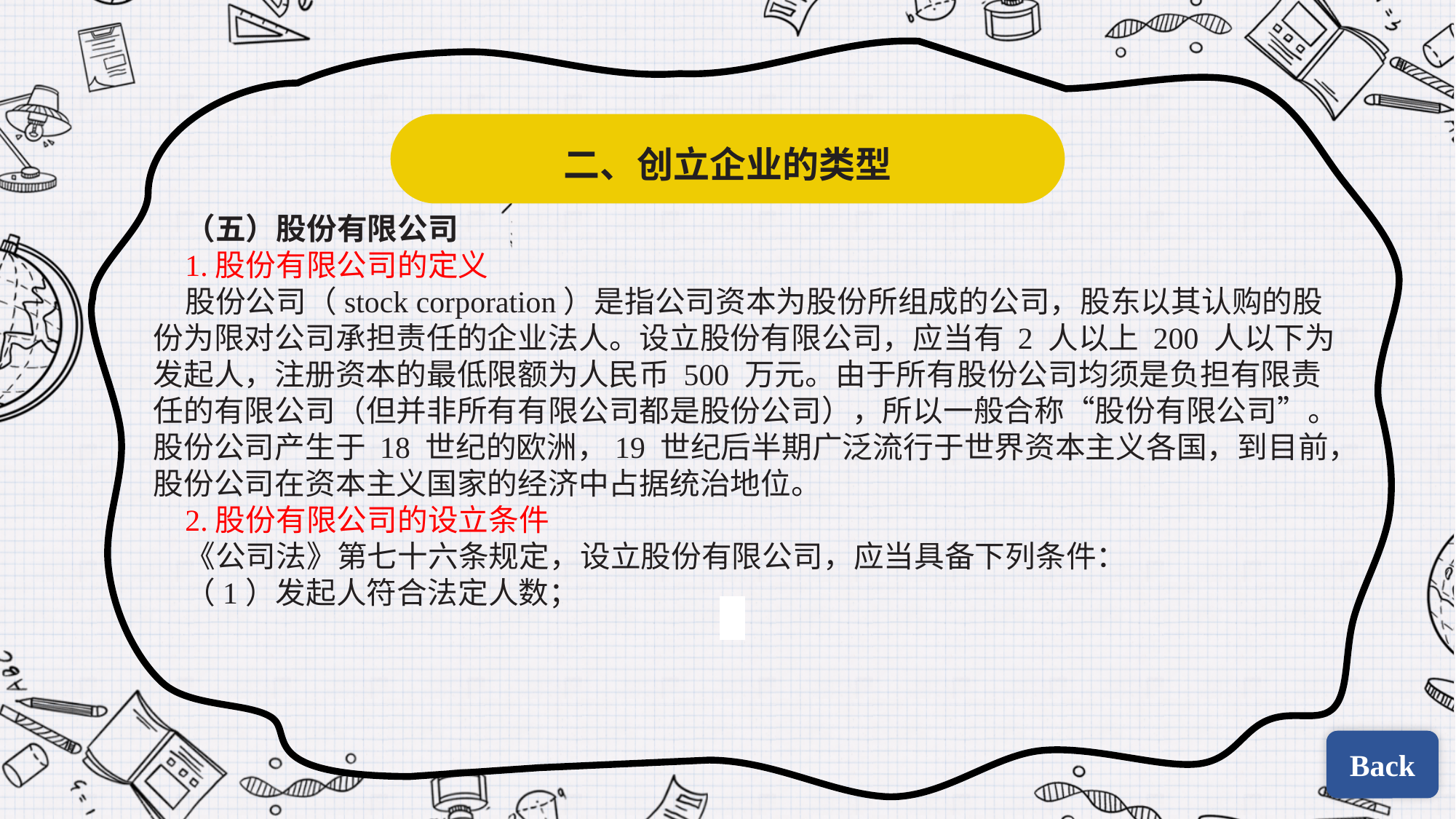

二、创立企业的类型
（五）股份有限公司
1.股份有限公司的定义
股份公司（stock corporation）是指公司资本为股份所组成的公司，股东以其认购的股份为限对公司承担责任的企业法人。设立股份有限公司，应当有 2 人以上 200 人以下为发起人，注册资本的最低限额为人民币 500 万元。由于所有股份公司均须是负担有限责任的有限公司（但并非所有有限公司都是股份公司），所以一般合称“股份有限公司”。股份公司产生于 18 世纪的欧洲，19 世纪后半期广泛流行于世界资本主义各国，到目前，股份公司在资本主义国家的经济中占据统治地位。
2.股份有限公司的设立条件
《公司法》第七十六条规定，设立股份有限公司，应当具备下列条件：
（1）发起人符合法定人数；
|  |  |
| --- | --- |
|  |  |

Back